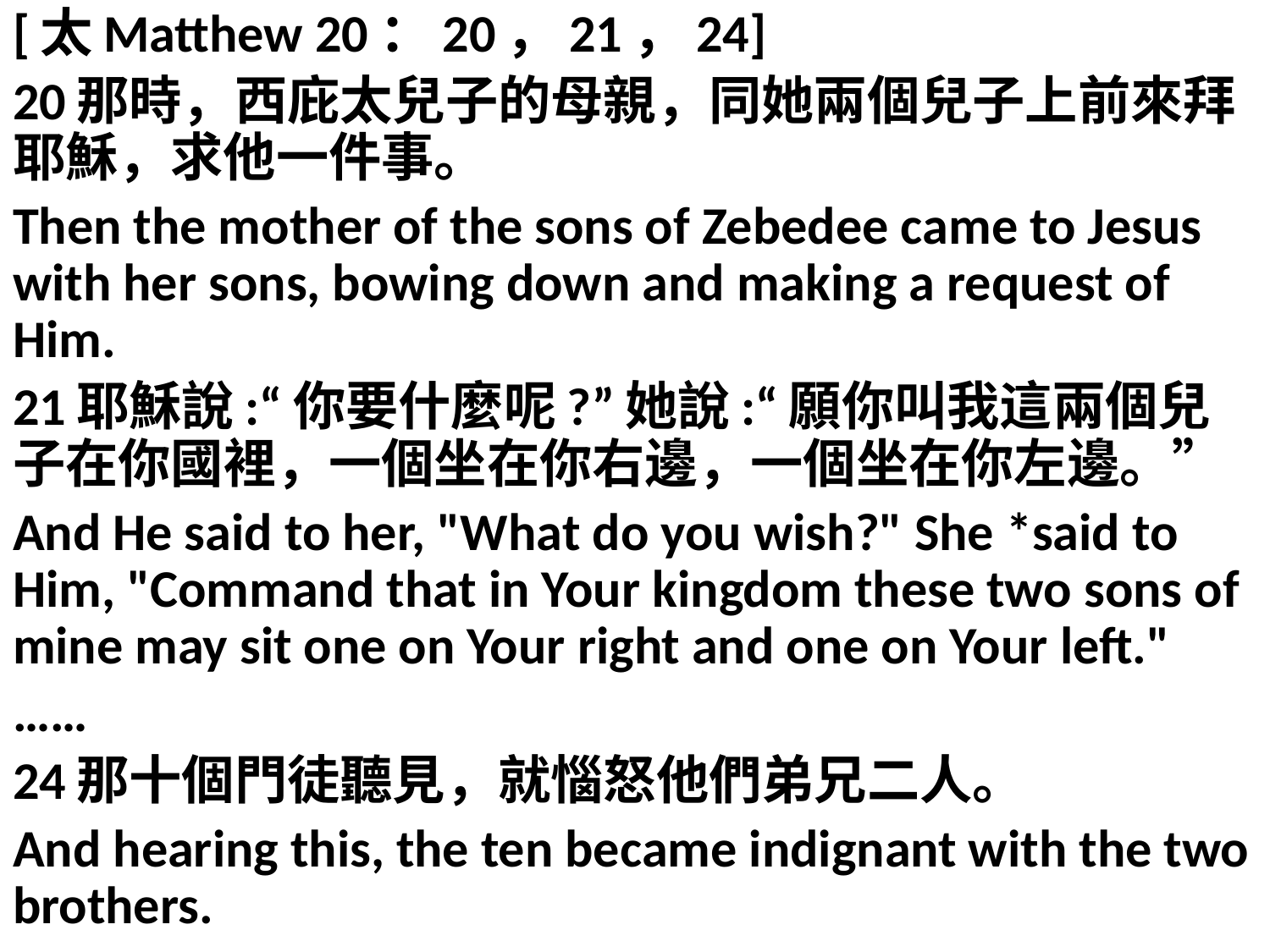

[太Matthew 20：20，21，24]
20那時，西庇太兒子的母親，同她兩個兒子上前來拜耶穌，求他一件事。
Then the mother of the sons of Zebedee came to Jesus with her sons, bowing down and making a request of Him.
21耶穌說:“你要什麼呢?”她說:“願你叫我這兩個兒子在你國裡，一個坐在你右邊，一個坐在你左邊。”
And He said to her, "What do you wish?" She *said to Him, "Command that in Your kingdom these two sons of mine may sit one on Your right and one on Your left."
……
24那十個門徒聽見，就惱怒他們弟兄二人。
And hearing this, the ten became indignant with the two brothers.